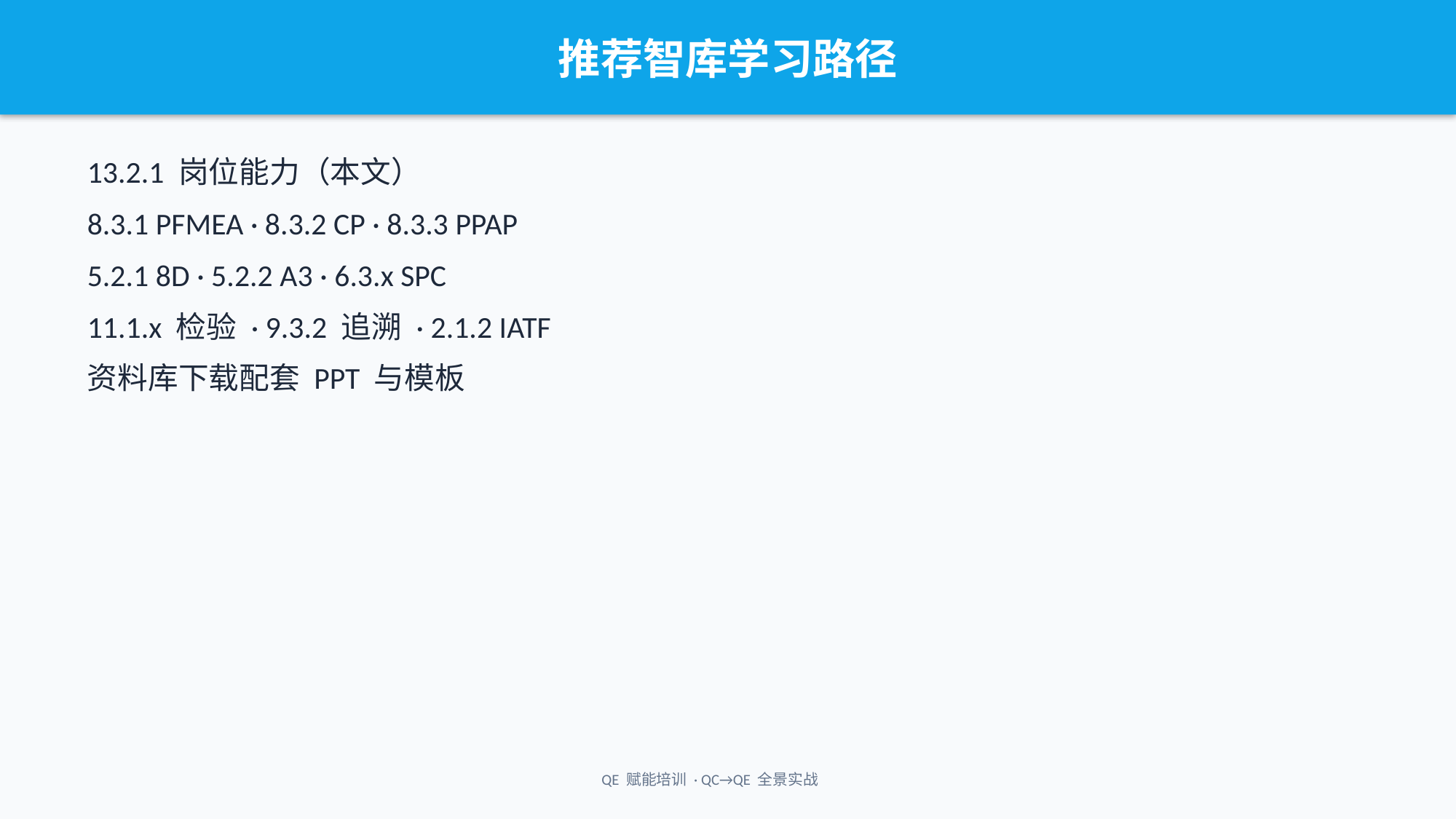

推荐智库学习路径
13.2.1 岗位能力（本文）
8.3.1 PFMEA · 8.3.2 CP · 8.3.3 PPAP
5.2.1 8D · 5.2.2 A3 · 6.3.x SPC
11.1.x 检验 · 9.3.2 追溯 · 2.1.2 IATF
资料库下载配套 PPT 与模板
QE 赋能培训 · QC→QE 全景实战